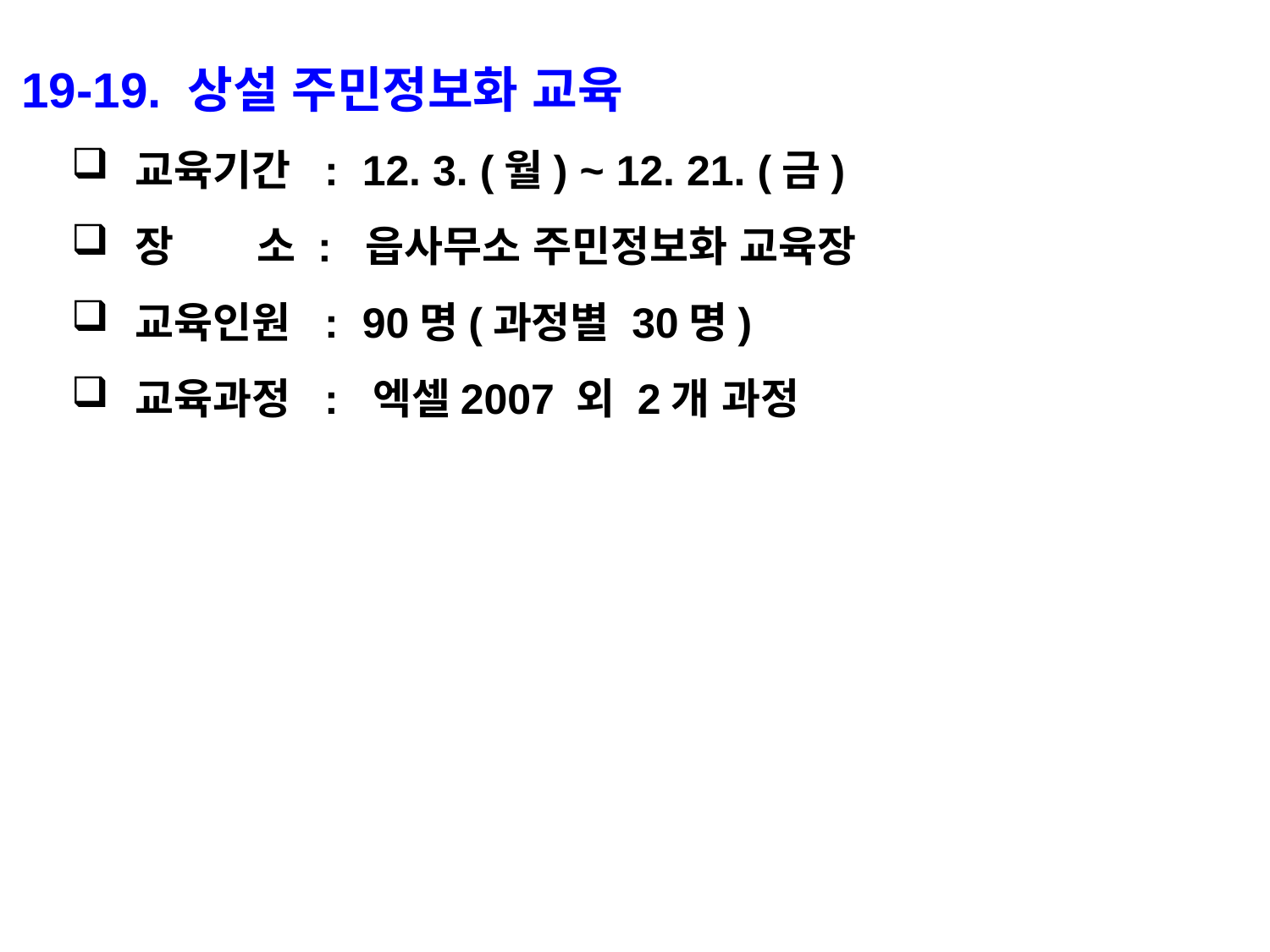

19-19. 상설 주민정보화 교육
교육기간  :  12. 3. (월) ~ 12. 21. (금)
장       소 :  읍사무소 주민정보화 교육장
교육인원  :  90명(과정별 30명)
교육과정  :  엑셀2007 외 2개 과정